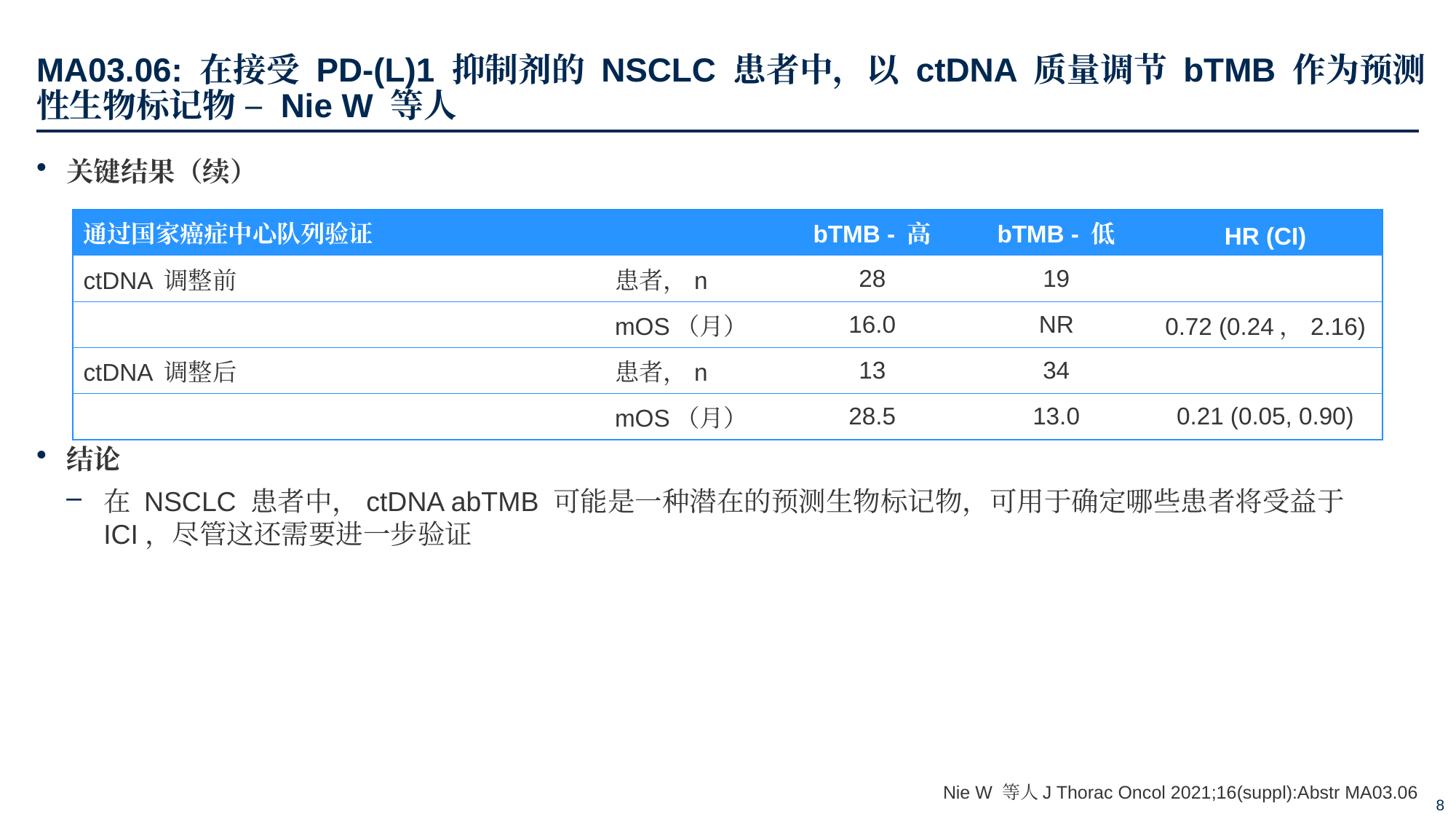

# MA03.06: 在接受 PD-(L)1 抑制剂的 NSCLC 患者中，以 ctDNA 质量调节 bTMB 作为预测性生物标记物 – Nie W 等人
关键结果（续）
结论
在 NSCLC 患者中，ctDNA abTMB 可能是一种潜在的预测生物标记物，可用于确定哪些患者将受益于 ICI，尽管这还需要进一步验证
| 通过国家癌症中心队列验证 |  | bTMB - 高 | bTMB - 低 | HR (CI) |
| --- | --- | --- | --- | --- |
| ctDNA 调整前 | 患者，n | 28 | 19 |  |
|  | mOS（月） | 16.0 | NR | 0.72 (0.24，2.16) |
| ctDNA 调整后 | 患者，n | 13 | 34 |  |
|  | mOS（月） | 28.5 | 13.0 | 0.21 (0.05, 0.90) |
Nie W 等人J Thorac Oncol 2021;16(suppl):Abstr MA03.06